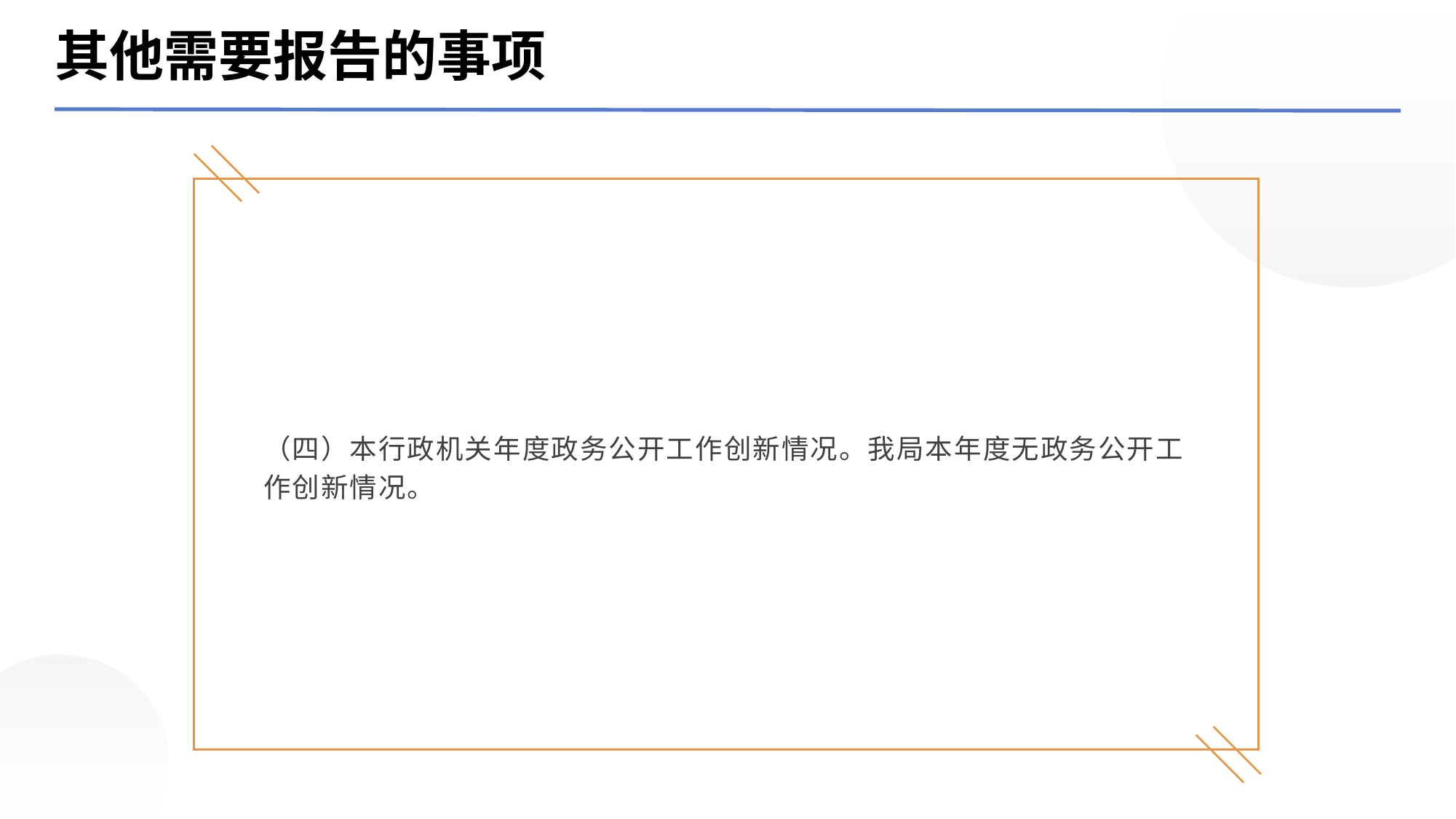

其他需要报告的事项

（四）本行政机关年度政务公开工作创新情况。我局本年度无政务公开工作创新情况。